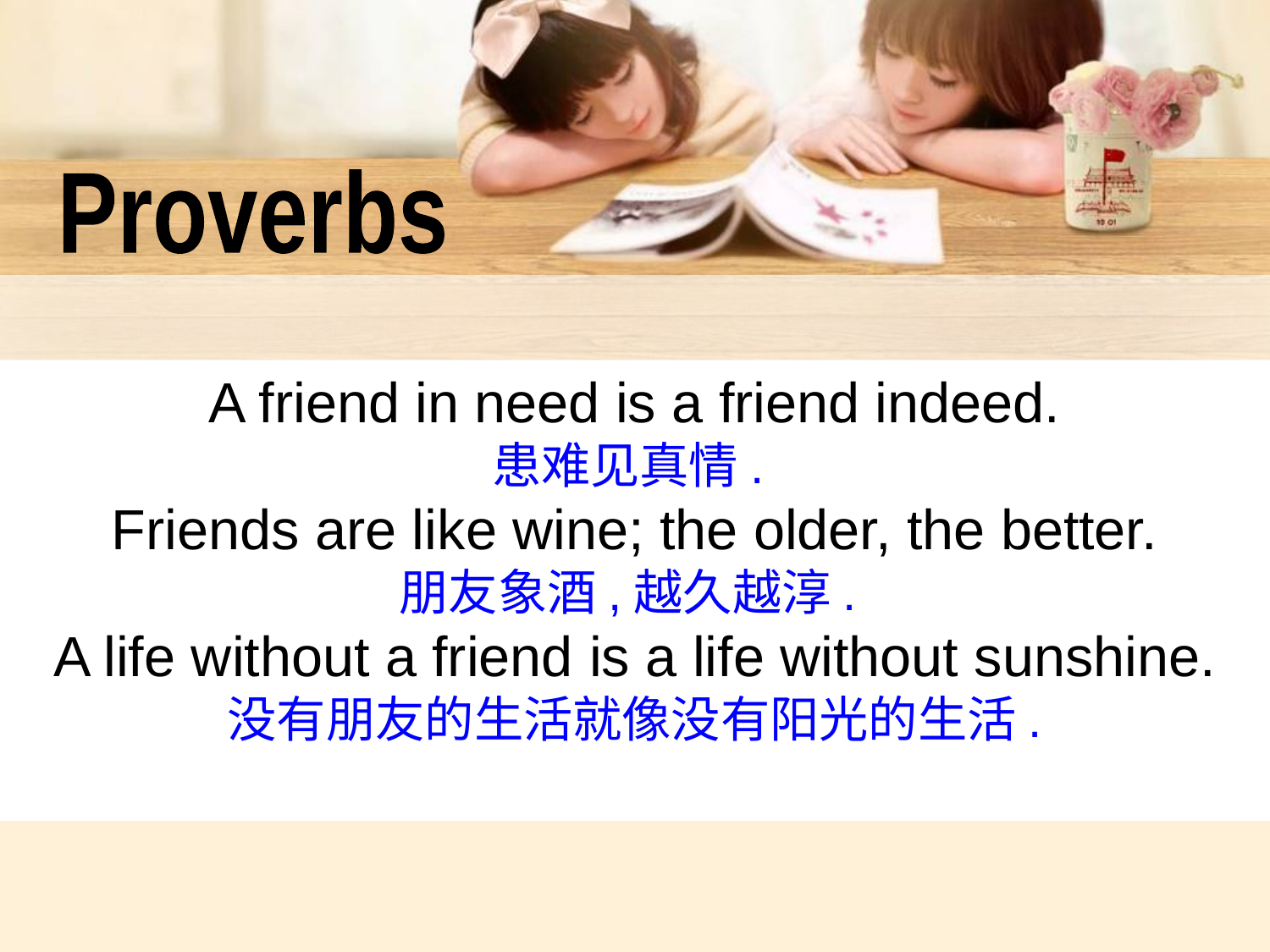

Proverbs
A friend in need is a friend indeed.
患难见真情.
Friends are like wine; the older, the better.
朋友象酒,越久越淳.
A life without a friend is a life without sunshine.
没有朋友的生活就像没有阳光的生活.